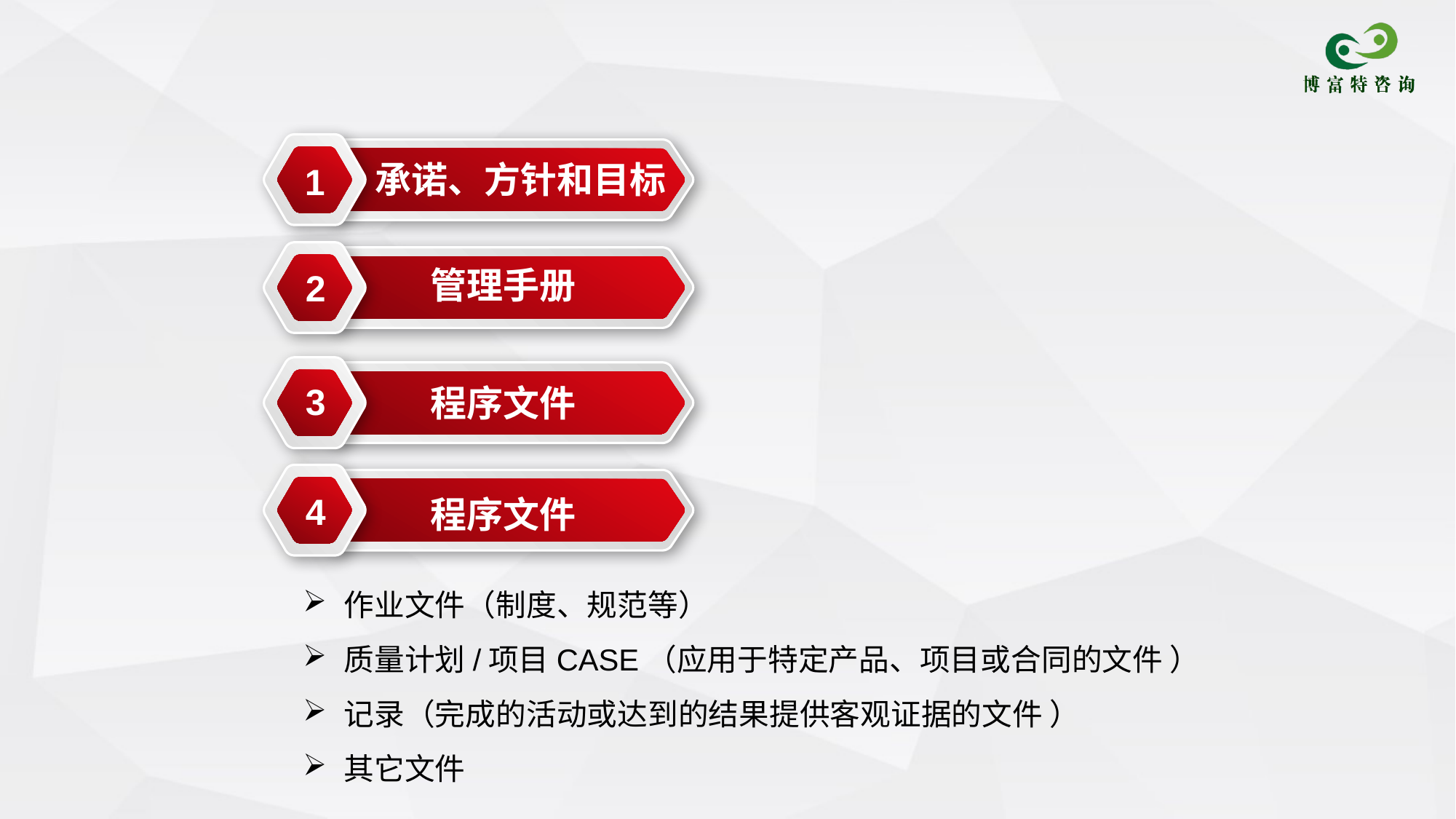

1
承诺、方针和目标

2
管理手册

3
程序文件

4
程序文件
作业文件（制度、规范等）
质量计划/项目CASE（应用于特定产品、项目或合同的文件 ）
记录（完成的活动或达到的结果提供客观证据的文件 ）
其它文件